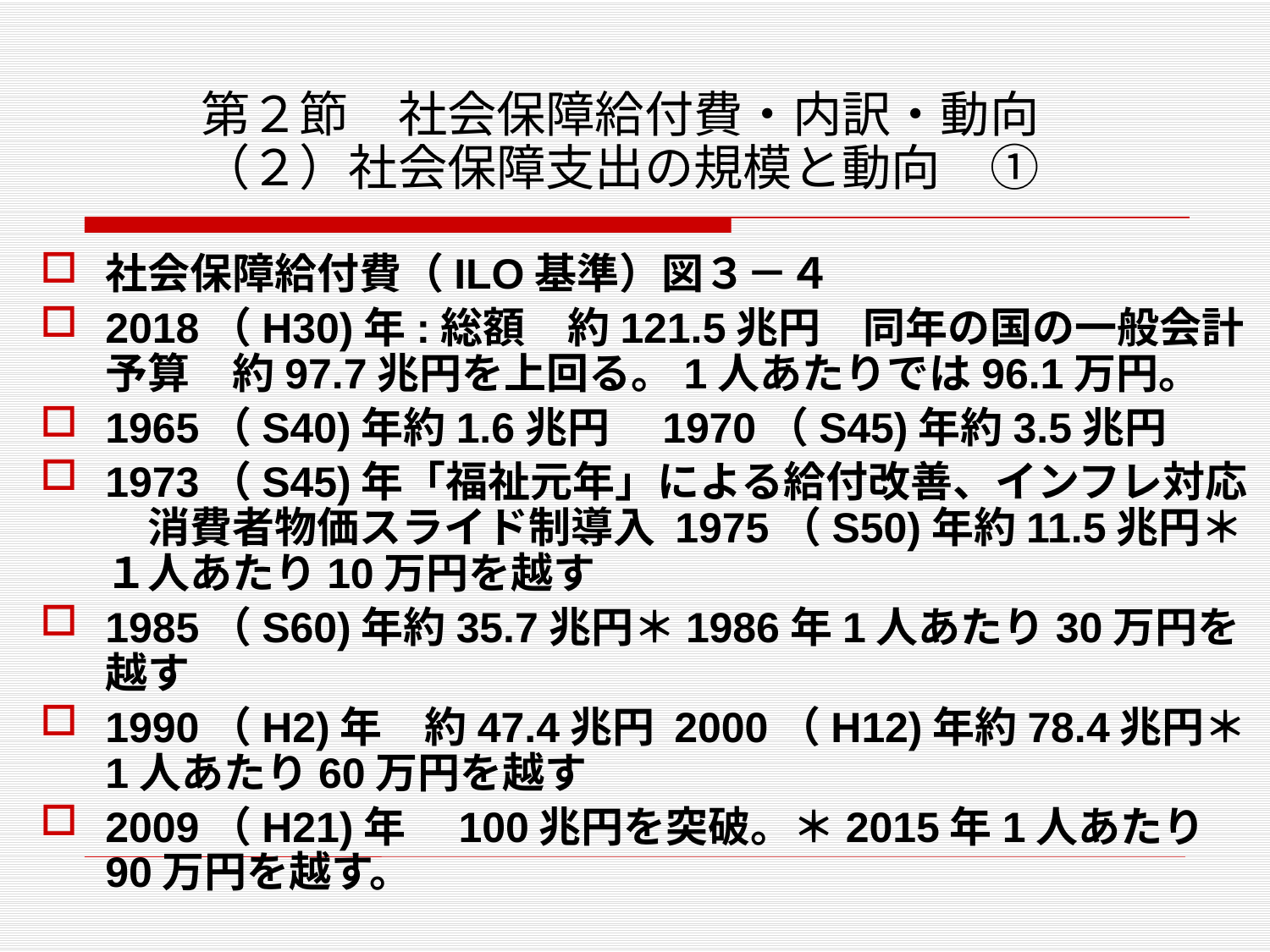

# 第２節　社会保障給付費・内訳・動向 （２）社会保障支出の規模と動向　①
社会保障給付費（ILO基準）図３－４
2018（H30)年:総額　約121.5兆円　同年の国の一般会計予算　約97.7兆円を上回る。1人あたりでは96.1万円。
1965（S40)年約1.6兆円　1970（S45)年約3.5兆円
1973（S45)年「福祉元年」による給付改善、インフレ対応　消費者物価スライド制導入 1975（S50)年約11.5兆円＊１人あたり10万円を越す
1985（S60)年約35.7兆円＊1986年1人あたり30万円を越す
1990（H2)年　約47.4兆円 2000（H12)年約78.4兆円＊1人あたり60万円を越す
2009（H21)年　100兆円を突破。＊2015年1人あたり90万円を越す。